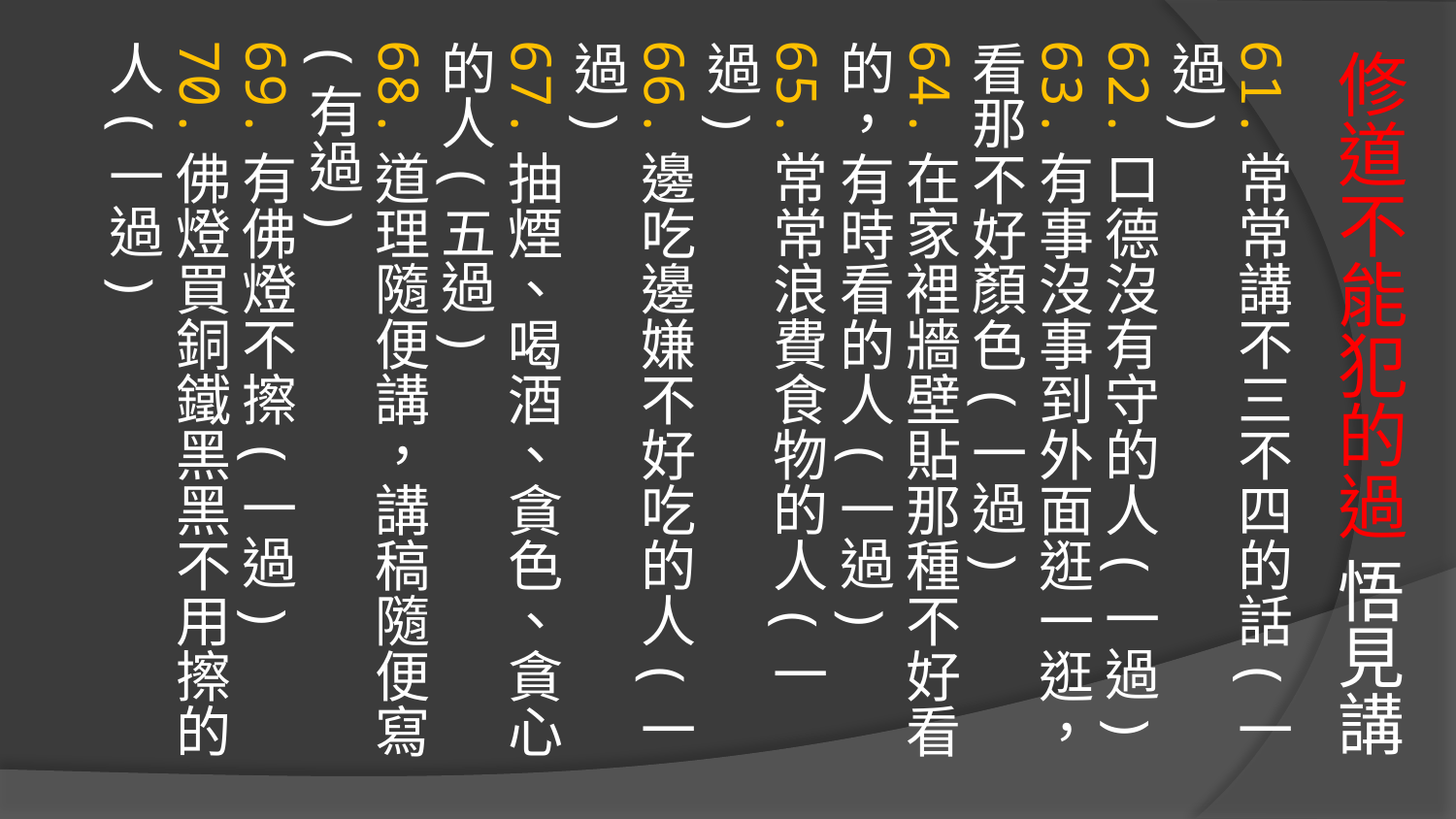

# 修道不能犯的過 悟見講
61.常常講不三不四的話(一過)
62.口德沒有守的人(一過)
63.有事沒事到外面逛一逛，看那不好顏色(一過)
64.在家裡牆壁貼那種不好看的，有時看的人(一過)
65.常常浪費食物的人(一過)
66.邊吃邊嫌不好吃的人(一過)
67.抽煙、喝酒、貪色、貪心的人(五過)
68.道理隨便講，講稿隨便寫(有過)
69.有佛燈不擦(一過)
70.佛燈買銅鐵黑黑不用擦的人(一過)